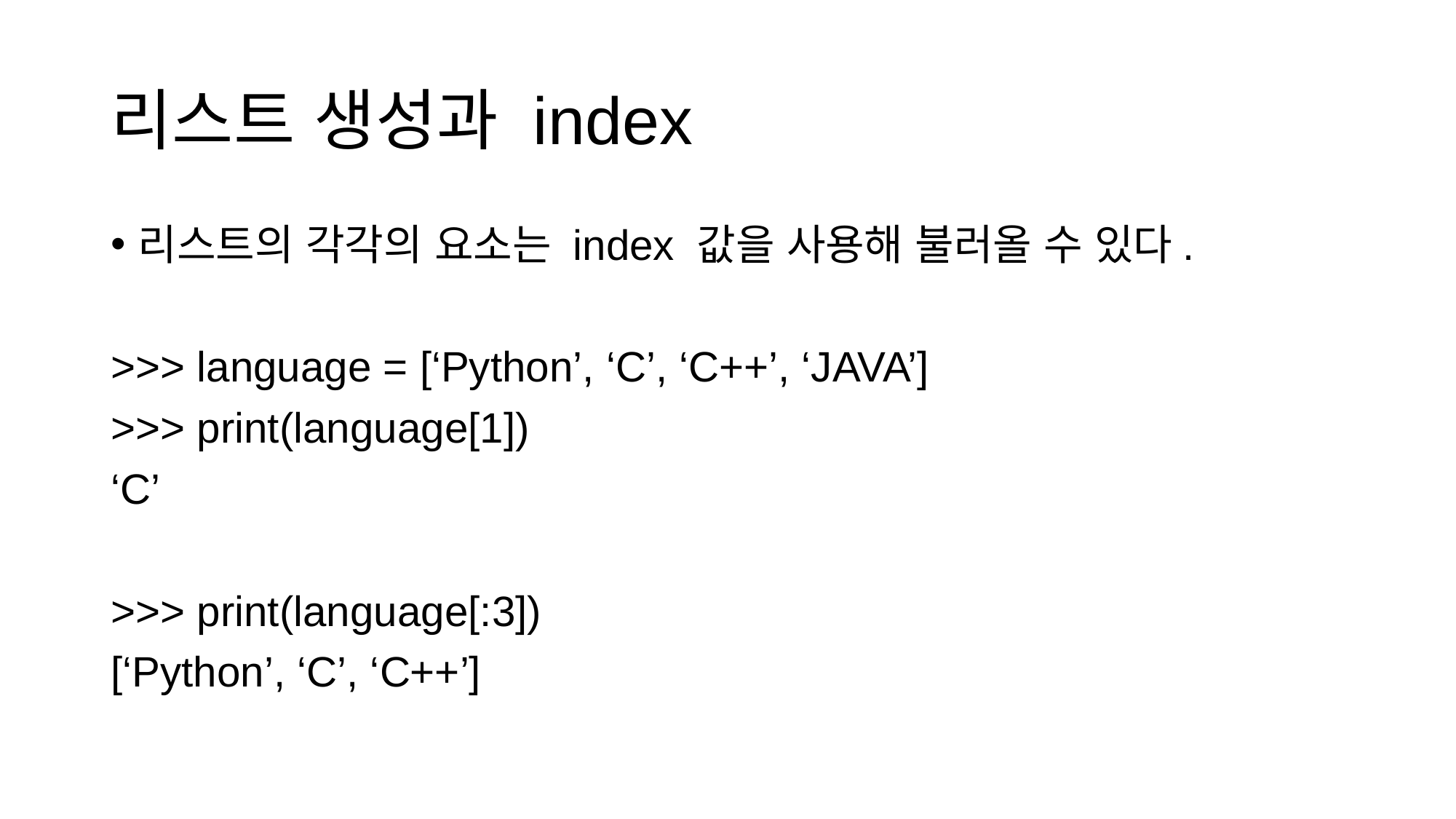

# 리스트 생성과 index
리스트의 각각의 요소는 index 값을 사용해 불러올 수 있다.

>>> language = [‘Python’, ‘C’, ‘C++’, ‘JAVA’]
>>> print(language[1])
‘C’

>>> print(language[:3])
[‘Python’, ‘C’, ‘C++’]